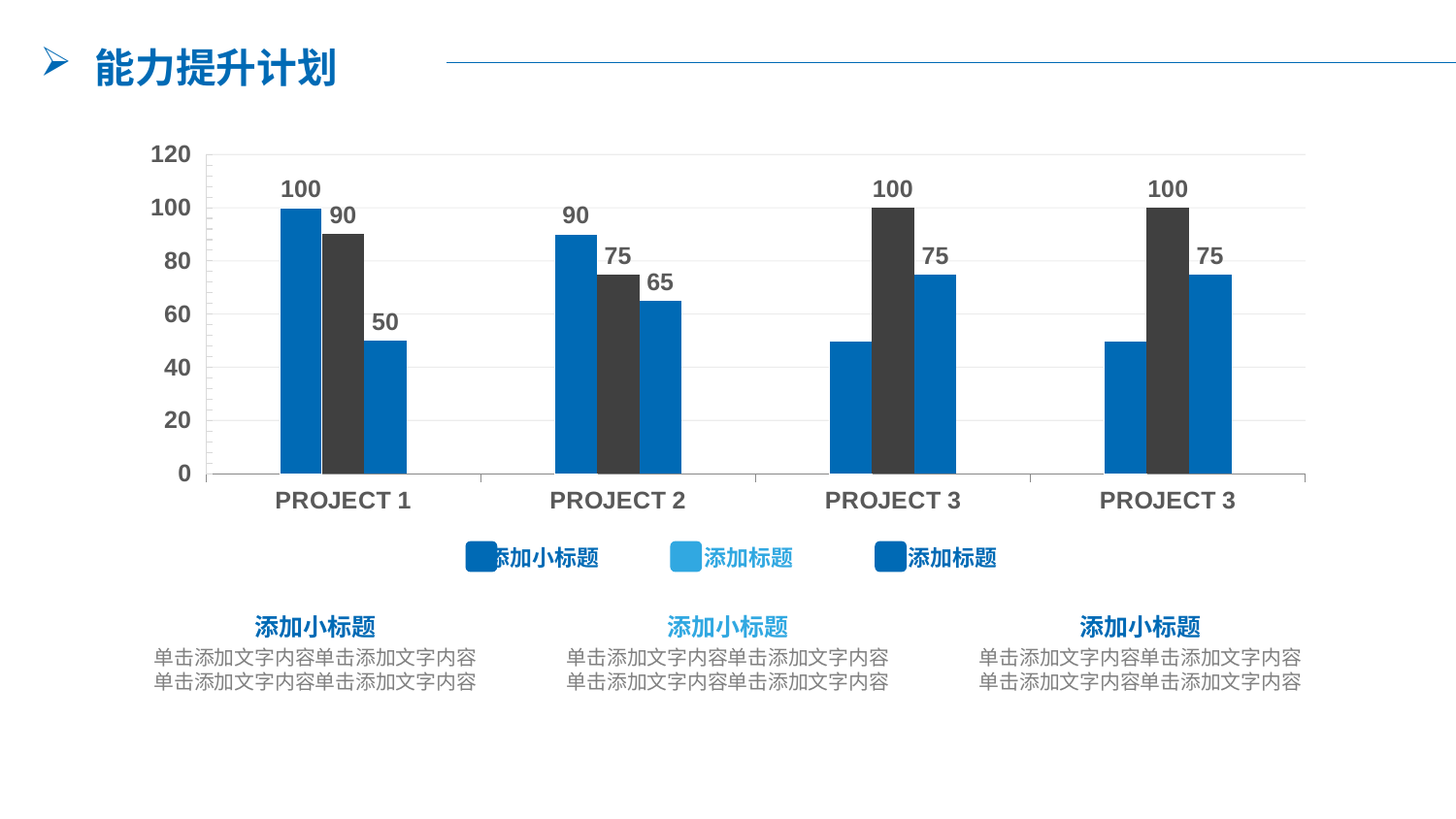

能力提升计划

### Chart

| Category | Series 1 | Series 2 | Series 3 |
|---|---|---|---|
| PROJECT 1 | 100.0 | 90.0 | 50.0 |
| PROJECT 2 | 90.0 | 75.0 | 65.0 |
| PROJECT 3 | 50.0 | 100.0 | 75.0 |
| PROJECT 3 | 50.0 | 100.0 | 75.0 |
添加小标题

添加标题

添加标题
添加小标题
单击添加文字内容单击添加文字内容单击添加文字内容单击添加文字内容
添加小标题
单击添加文字内容单击添加文字内容单击添加文字内容单击添加文字内容
添加小标题
单击添加文字内容单击添加文字内容单击添加文字内容单击添加文字内容